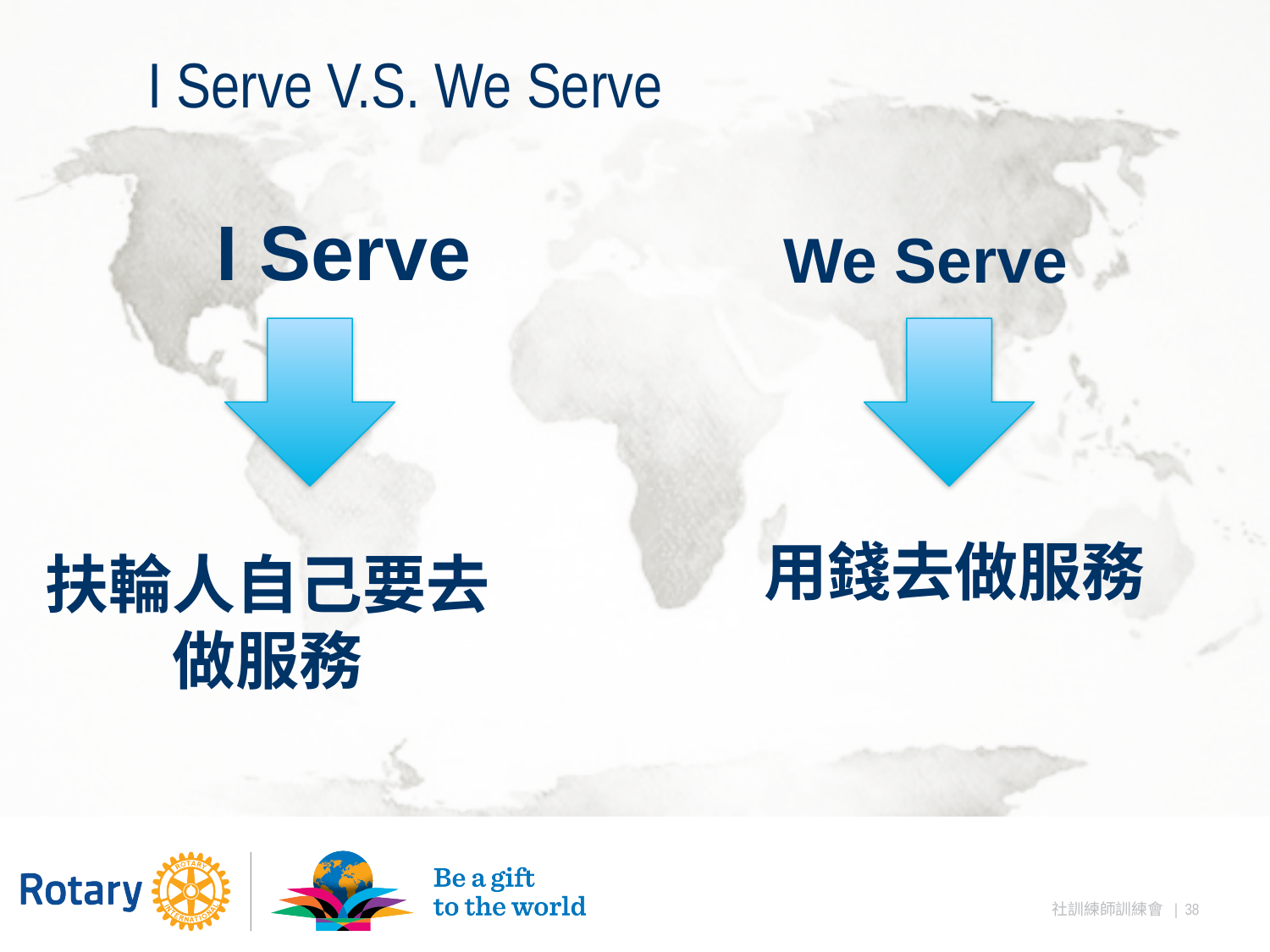

# I Serve V.S. We Serve
I Serve
We Serve

用錢去做服務
扶輪人自己要去做服務